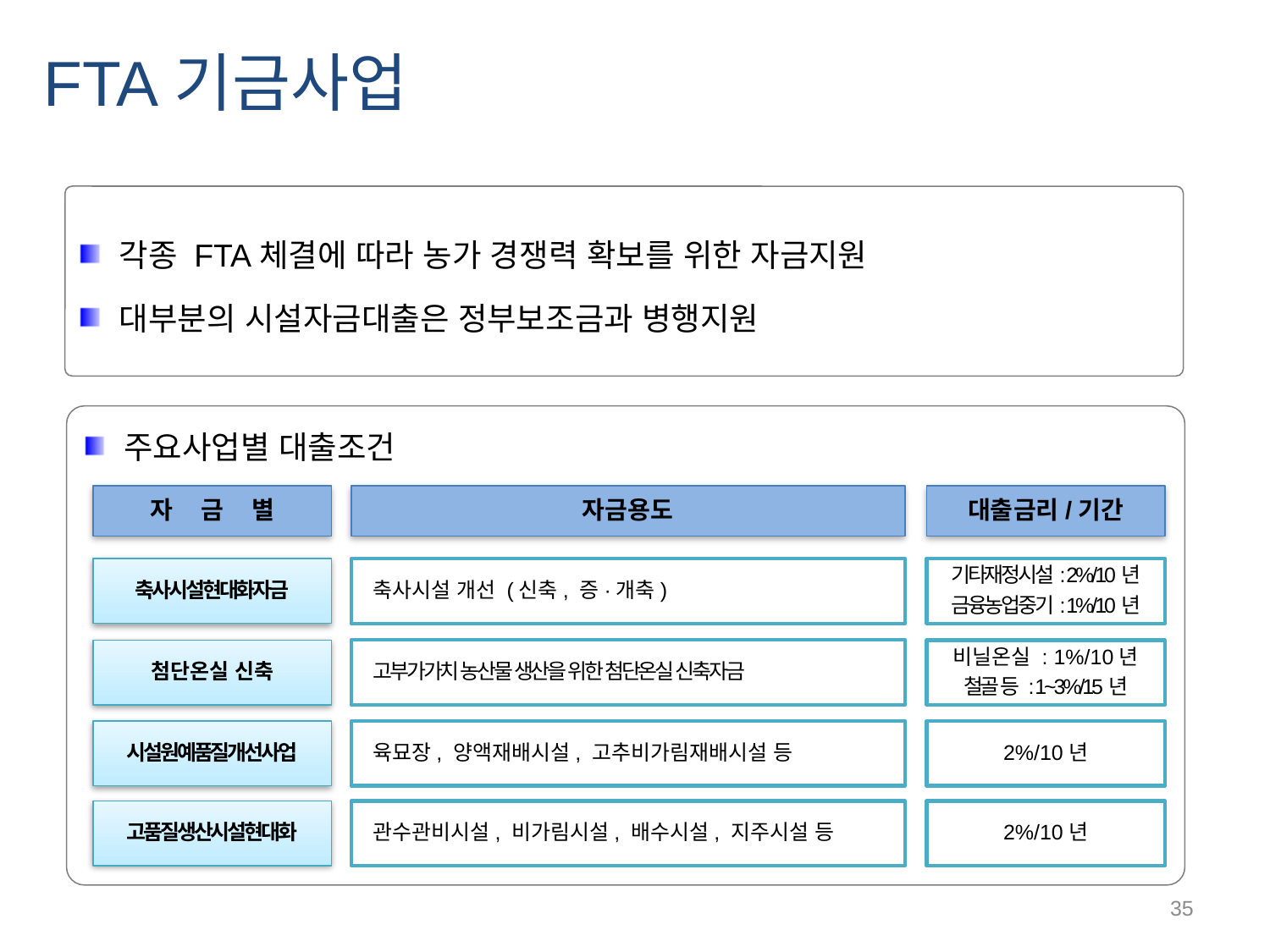

FTA기금사업
각종 FTA체결에 따라 농가 경쟁력 확보를 위한 자금지원
대부분의 시설자금대출은 정부보조금과 병행지원
주요사업별 대출조건

자    금    별
자금용도
대출금리/기간
축사시설현대화자금
축사시설 개선 (신축, 증·개축)
기타재정시설: 2%/10년
금융농업중기: 1%/10년
고부가가치 농산물 생산을 위한 첨단온실 신축자금
첨단온실 신축
비닐온실 : 1%/10년
철골 등 : 1~3%/15년
시설원예품질개선사업
육묘장, 양액재배시설, 고추비가림재배시설 등
2%/10년
고품질생산시설현대화
관수관비시설, 비가림시설, 배수시설, 지주시설 등
2%/10년
35